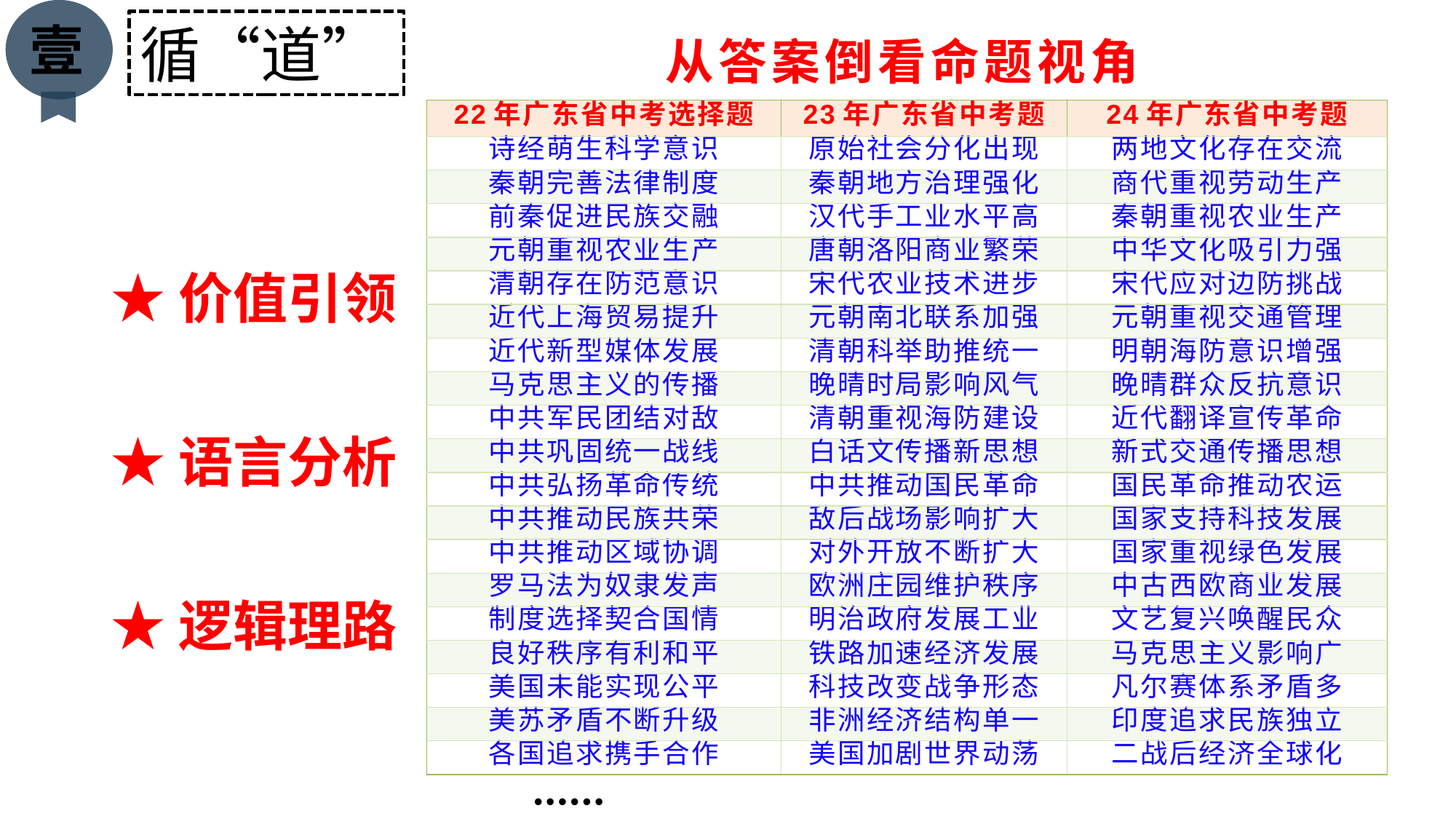

壹
循“道”
从答案倒看命题视角
| 22年广东省中考选择题 | 23年广东省中考题 | 24年广东省中考题 |
| --- | --- | --- |
| 诗经萌生科学意识 | 原始社会分化出现 | 两地文化存在交流 |
| 秦朝完善法律制度 | 秦朝地方治理强化 | 商代重视劳动生产 |
| 前秦促进民族交融 | 汉代手工业水平高 | 秦朝重视农业生产 |
| 元朝重视农业生产 | 唐朝洛阳商业繁荣 | 中华文化吸引力强 |
| 清朝存在防范意识 | 宋代农业技术进步 | 宋代应对边防挑战 |
| 近代上海贸易提升 | 元朝南北联系加强 | 元朝重视交通管理 |
| 近代新型媒体发展 | 清朝科举助推统一 | 明朝海防意识增强 |
| 马克思主义的传播 | 晚晴时局影响风气 | 晚晴群众反抗意识 |
| 中共军民团结对敌 | 清朝重视海防建设 | 近代翻译宣传革命 |
| 中共巩固统一战线 | 白话文传播新思想 | 新式交通传播思想 |
| 中共弘扬革命传统 | 中共推动国民革命 | 国民革命推动农运 |
| 中共推动民族共荣 | 敌后战场影响扩大 | 国家支持科技发展 |
| 中共推动区域协调 | 对外开放不断扩大 | 国家重视绿色发展 |
| 罗马法为奴隶发声 | 欧洲庄园维护秩序 | 中古西欧商业发展 |
| 制度选择契合国情 | 明治政府发展工业 | 文艺复兴唤醒民众 |
| 良好秩序有利和平 | 铁路加速经济发展 | 马克思主义影响广 |
| 美国未能实现公平 | 科技改变战争形态 | 凡尔赛体系矛盾多 |
| 美苏矛盾不断升级 | 非洲经济结构单一 | 印度追求民族独立 |
| 各国追求携手合作 | 美国加剧世界动荡 | 二战后经济全球化 |
★价值引领
★语言分析
★逻辑理路

······